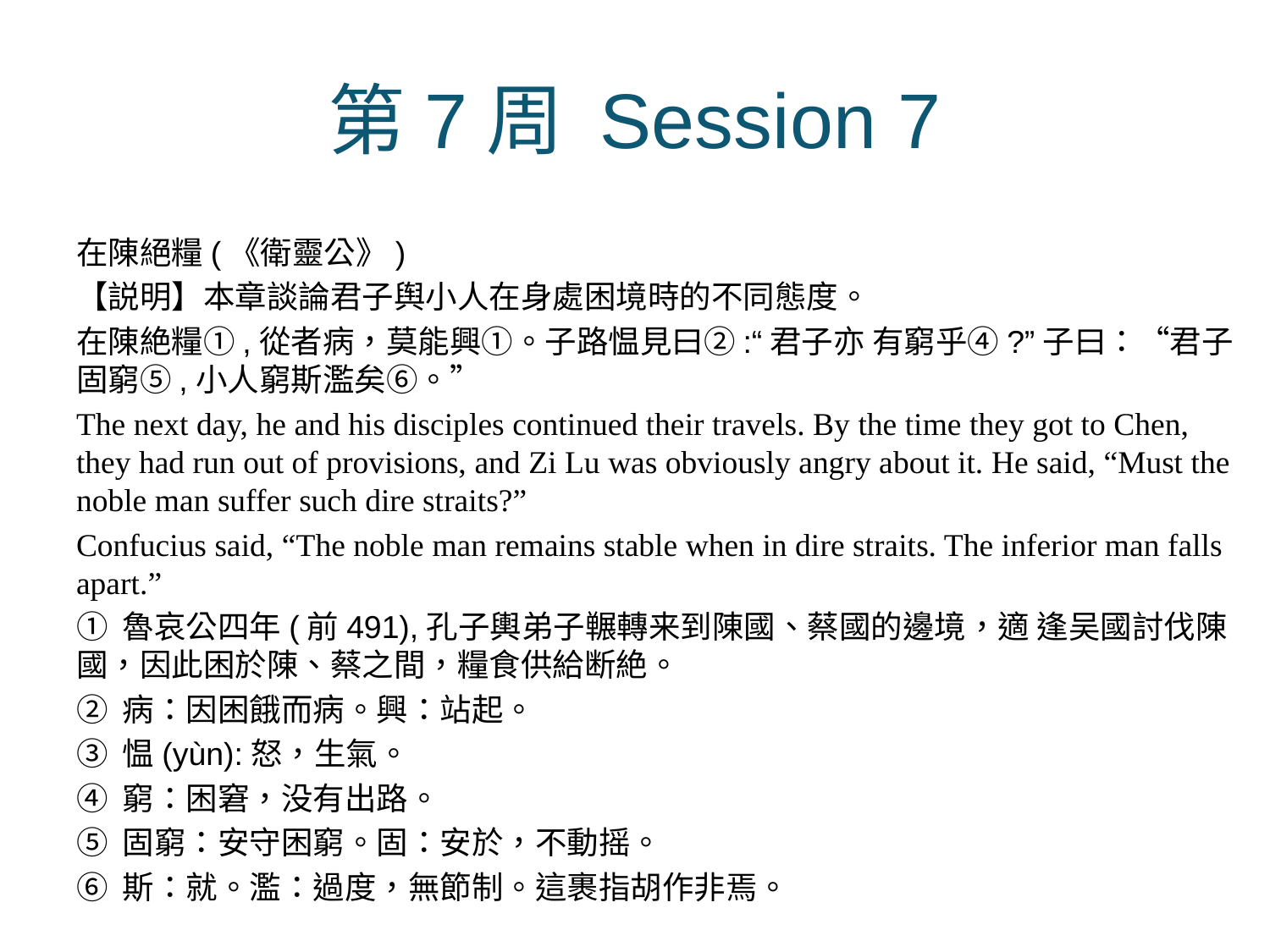

# 第7周 Session 7
在陳絕糧(《衛靈公》)
【説明】本章談論君子舆小人在身處困境時的不同態度。
在陳絶糧①,從者病，莫能興①。子路愠見曰②:“君子亦 有窮乎④?”子曰：“君子固窮⑤,小人窮斯濫矣⑥。”
The next day, he and his disciples continued their travels. By the time they got to Chen, they had run out of provisions, and Zi Lu was obviously angry about it. He said, “Must the noble man suffer such dire straits?”
Confucius said, “The noble man remains stable when in dire straits. The inferior man falls apart.”
① 魯哀公四年(前491),孔子輿弟子冁轉来到陳國、蔡國的邊境，適 逢吴國討伐陳國，因此困於陳、蔡之間，糧食供給断絶。
② 病：因困餓而病。興：站起。
③ 愠(yùn):怒，生氣。
④ 窮：困窘，没有出路。
⑤ 固窮：安守困窮。固：安於，不動摇。
⑥ 斯：就。濫：過度，無節制。這裹指胡作非焉。